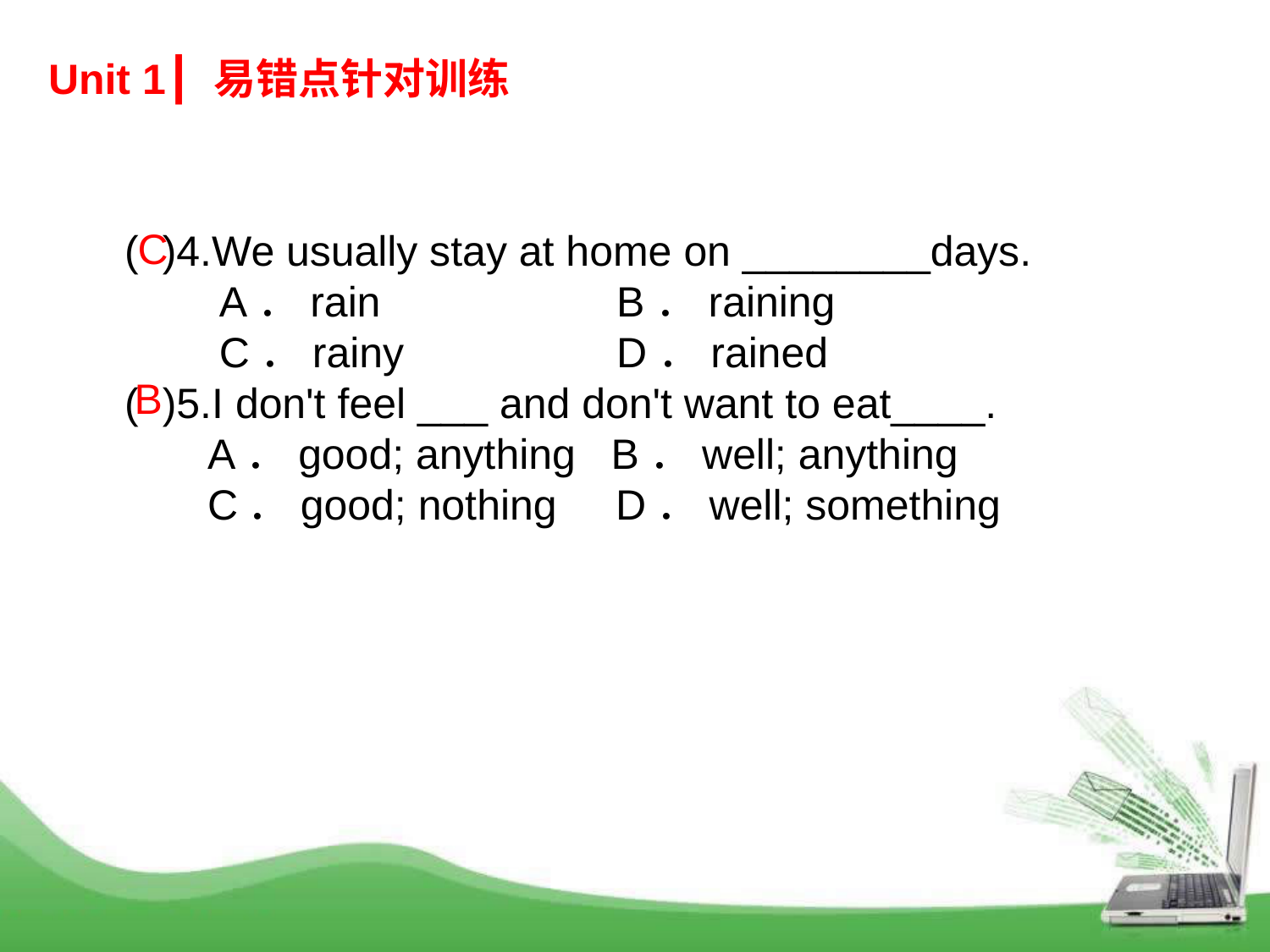

Unit 1┃ 易错点针对训练
(  )4.We usually stay at home on ________days.
        A．rain                    B．raining
        C．rainy                  D．rained
(  )5.I don't feel ___ and don't want to eat____.
       A．good; anything   B．well; anything
       C．good; nothing     D．well; something
C
B